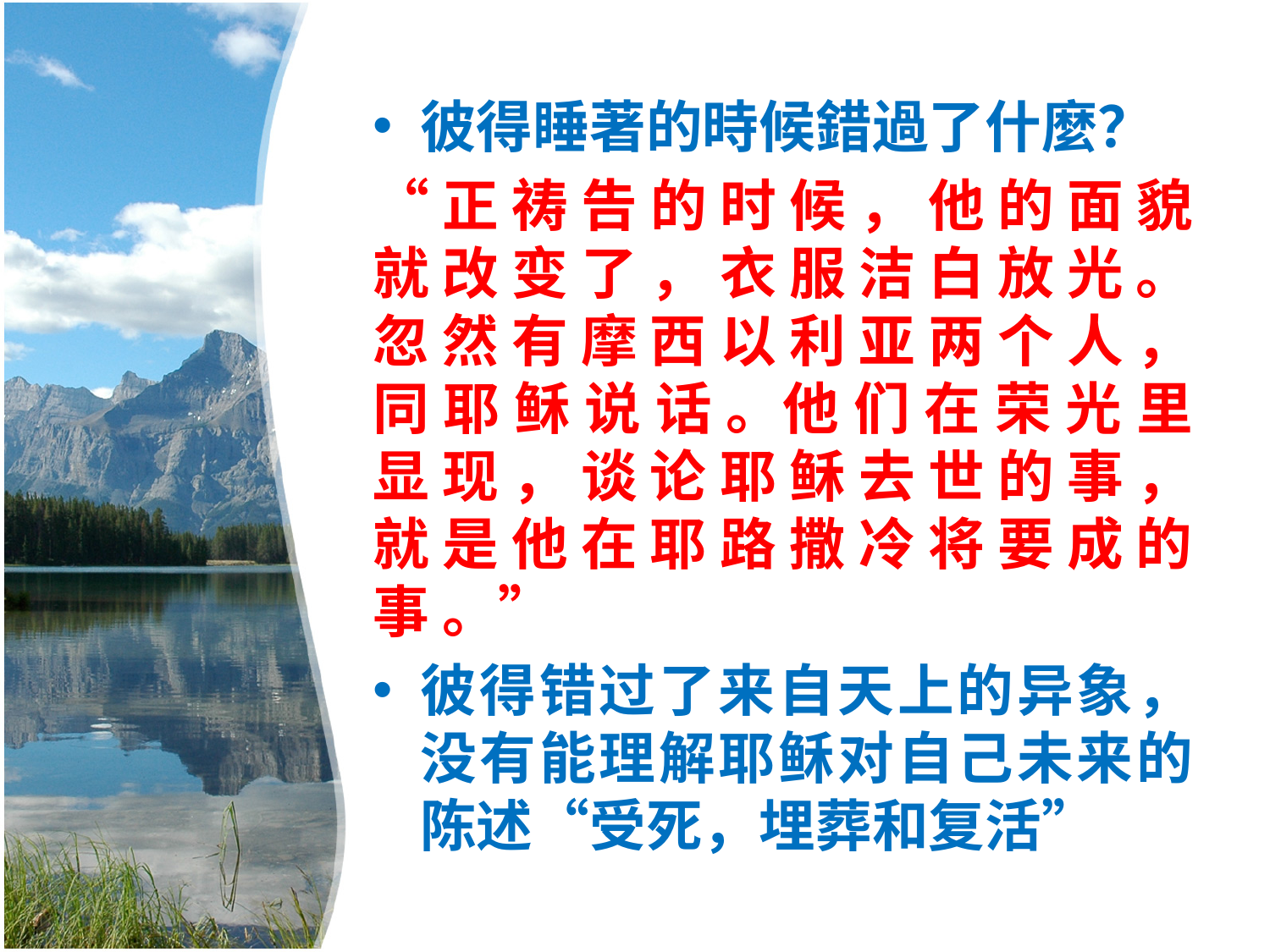

#
彼得睡著的時候錯過了什麼？
“正 祷 告 的 时 候 ， 他 的 面 貌 就 改 变 了 ， 衣 服 洁 白 放 光 。忽 然 有 摩 西 以 利 亚 两 个 人 ， 同 耶 稣 说 话 。他 们 在 荣 光 里 显 现 ， 谈 论 耶 稣 去 世 的 事 ， 就 是 他 在 耶 路 撒 冷 将 要 成 的 事 。”
彼得错过了来自天上的异象，没有能理解耶稣对自己未来的陈述“受死，埋葬和复活”